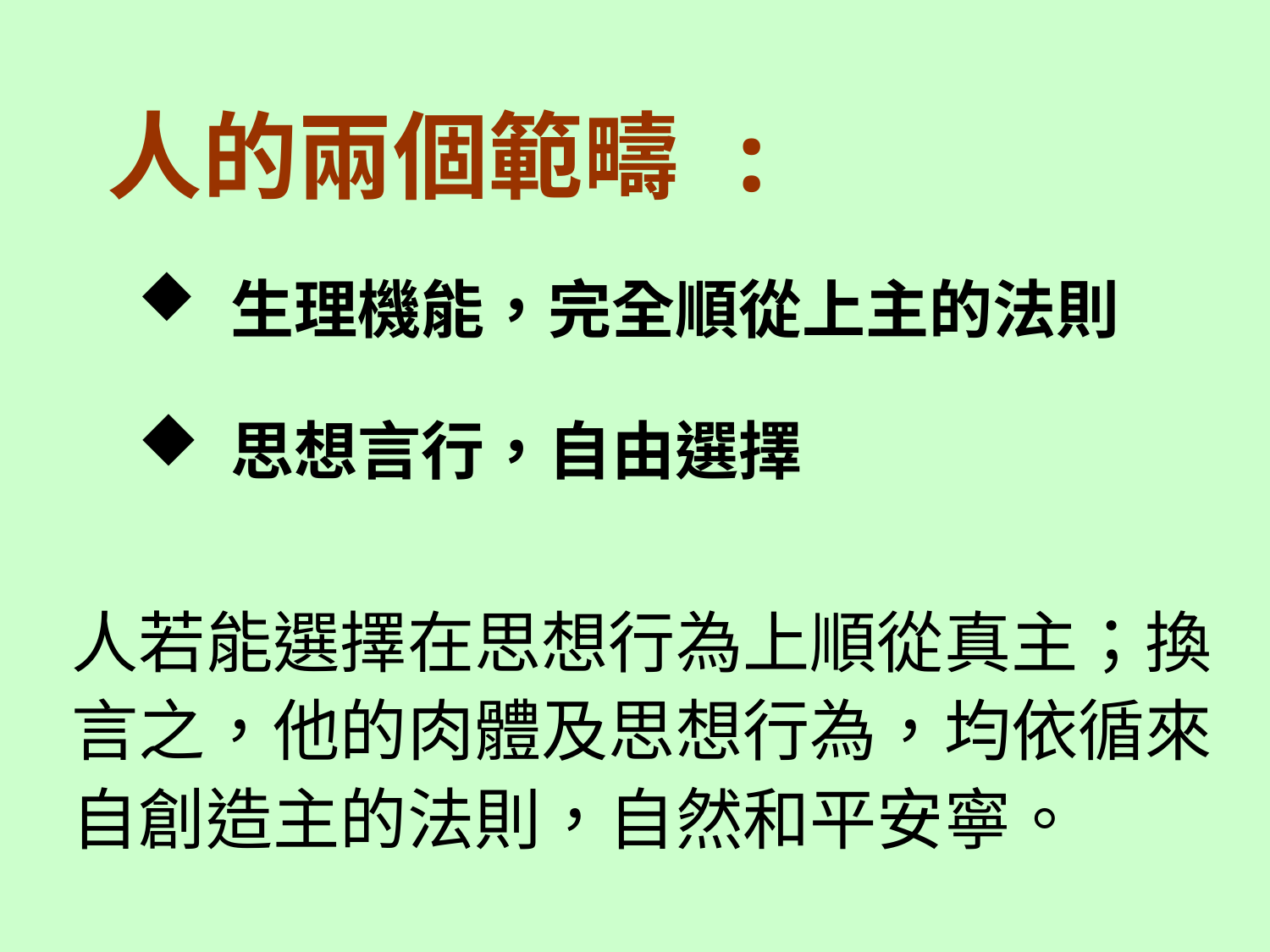

# 人的兩個範疇 :
 生理機能，完全順從上主的法則
 思想言行，自由選擇
人若能選擇在思想行為上順從真主；換言之，他的肉體及思想行為，均依循來自創造主的法則，自然和平安寧。